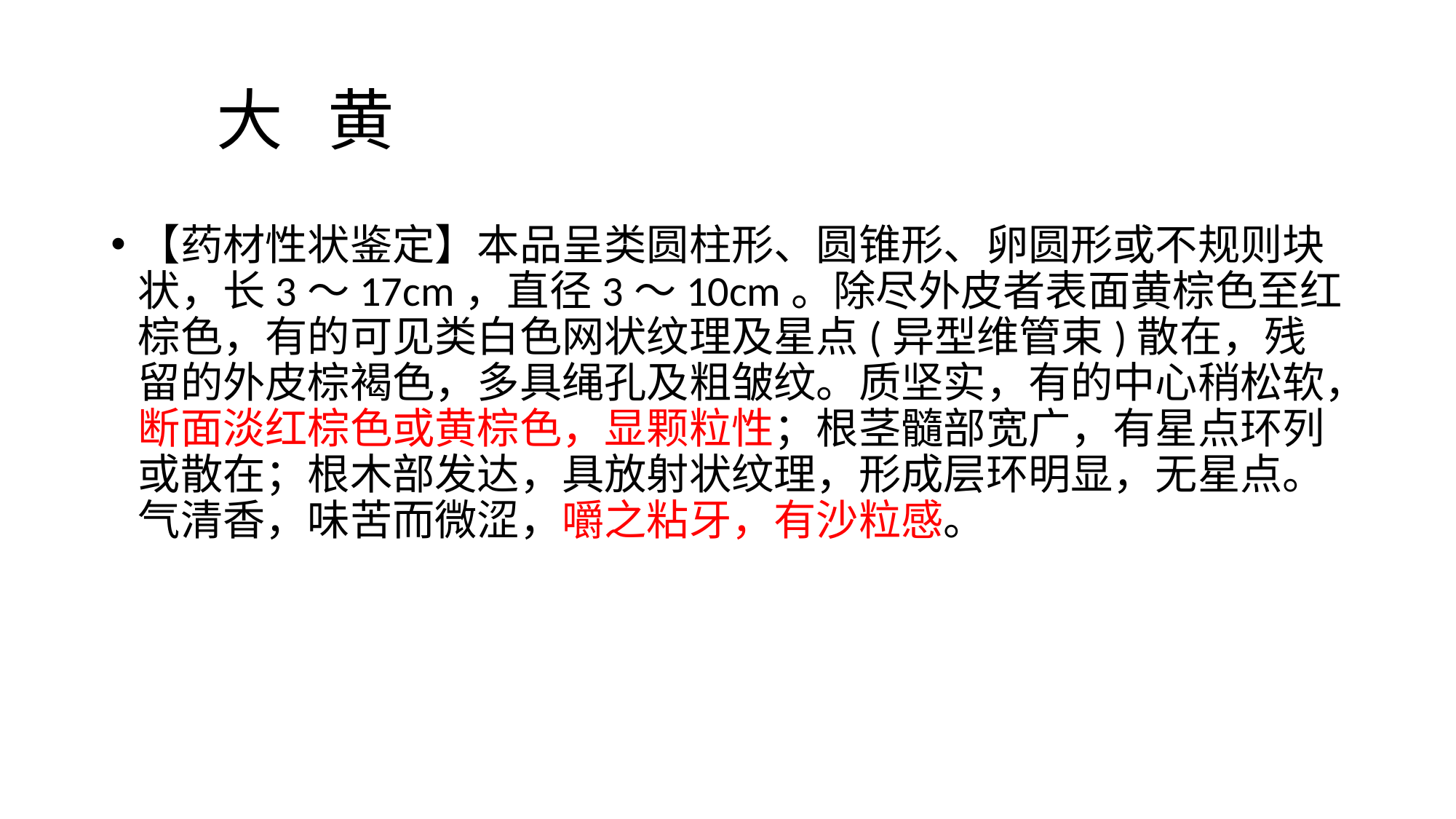

# 大   黄

【药材性状鉴定】本品呈类圆柱形、圆锥形、卵圆形或不规则块状，长3～17cm，直径3～10cm。除尽外皮者表面黄棕色至红棕色，有的可见类白色网状纹理及星点(异型维管束)散在，残留的外皮棕褐色，多具绳孔及粗皱纹。质坚实，有的中心稍松软，断面淡红棕色或黄棕色，显颗粒性；根茎髓部宽广，有星点环列或散在；根木部发达，具放射状纹理，形成层环明显，无星点。气清香，味苦而微涩，嚼之粘牙，有沙粒感。